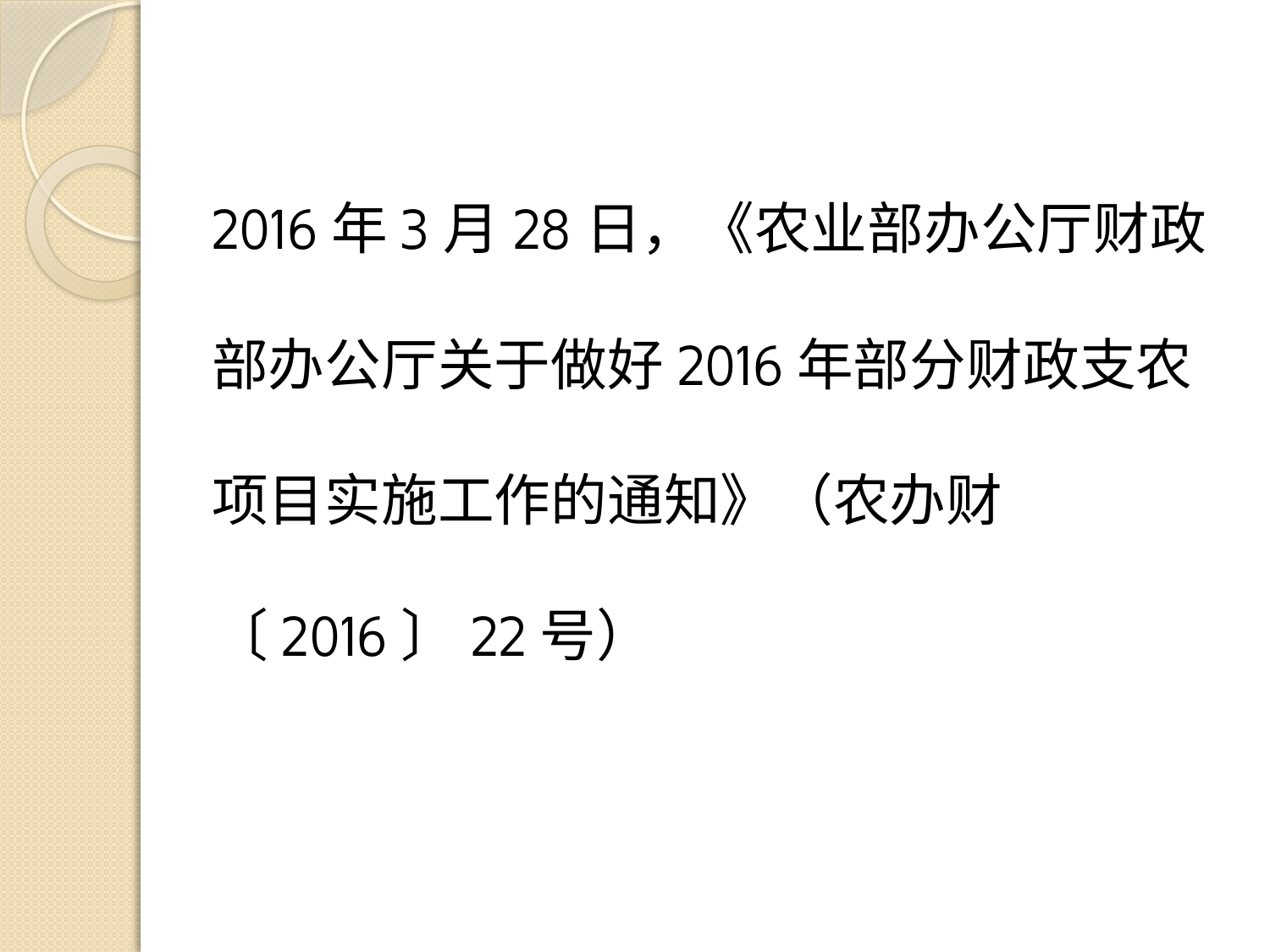

2016年3月28日，《农业部办公厅财政部办公厅关于做好2016年部分财政支农项目实施工作的通知》（农办财〔2016〕22号）